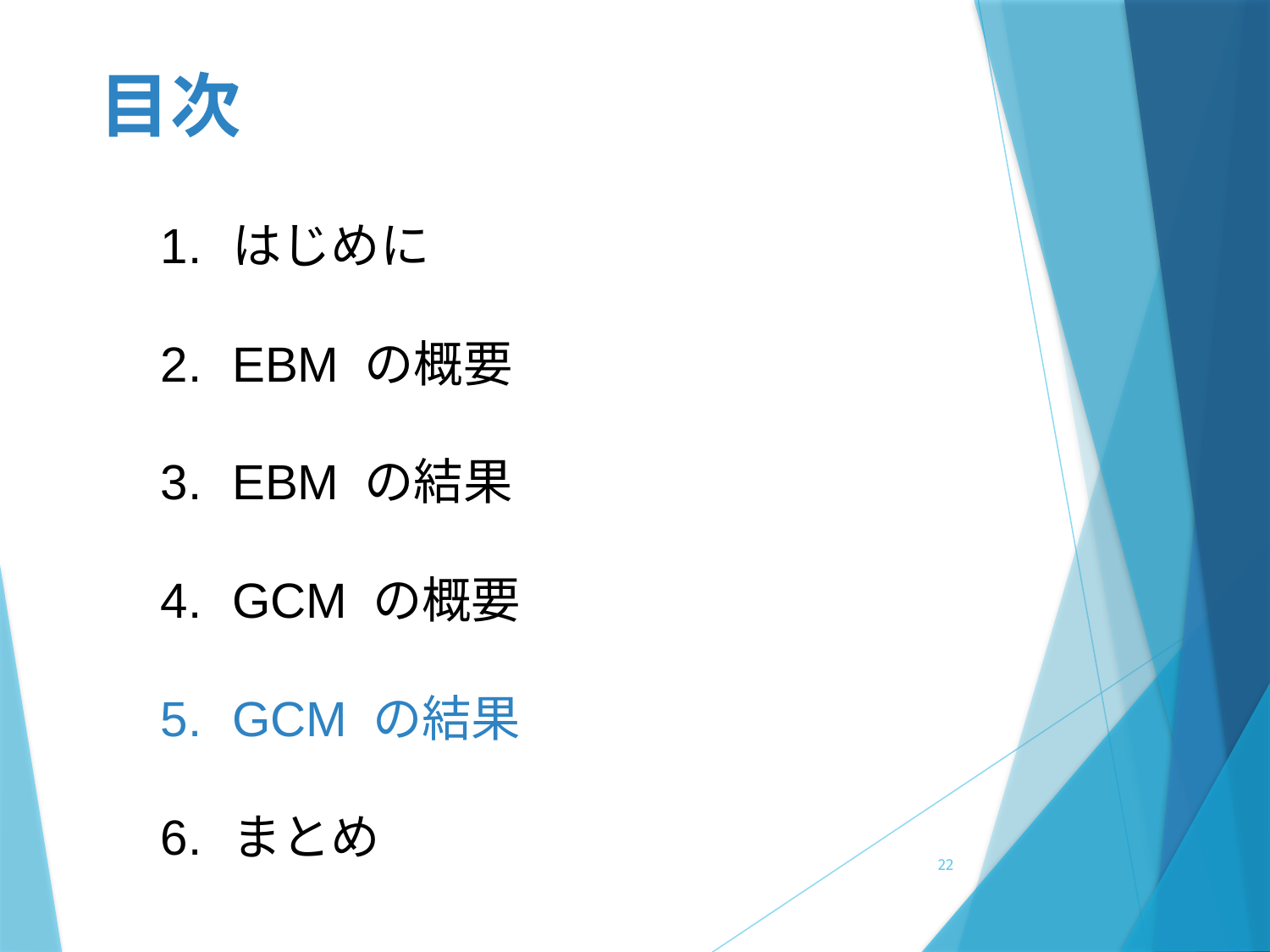

目次
はじめに
EBM の概要
EBM の結果
GCM の概要
GCM の結果
まとめ
22